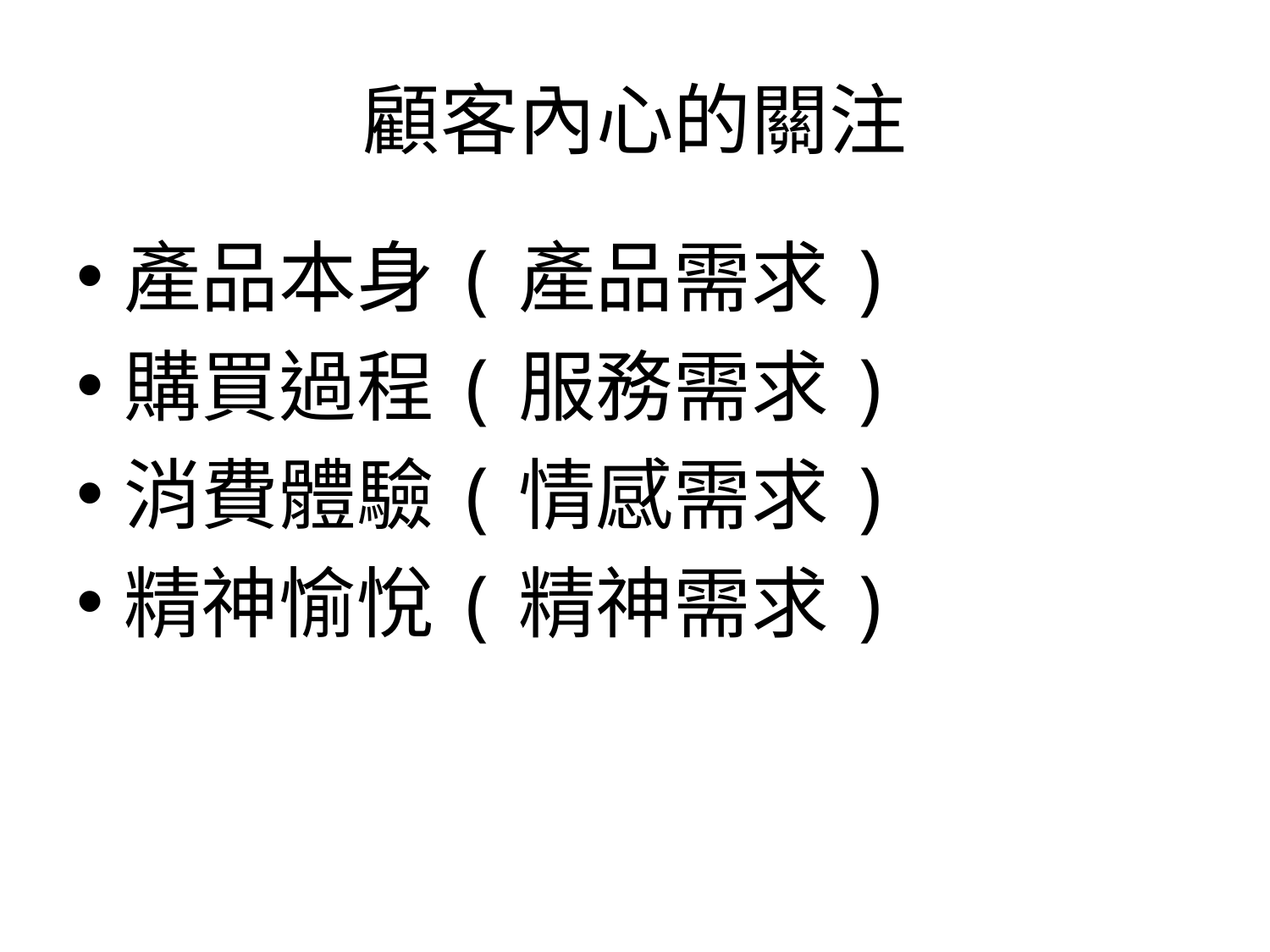

# 顧客內心的關注
產品本身(產品需求)
購買過程(服務需求)
消費體驗(情感需求)
精神愉悅(精神需求)